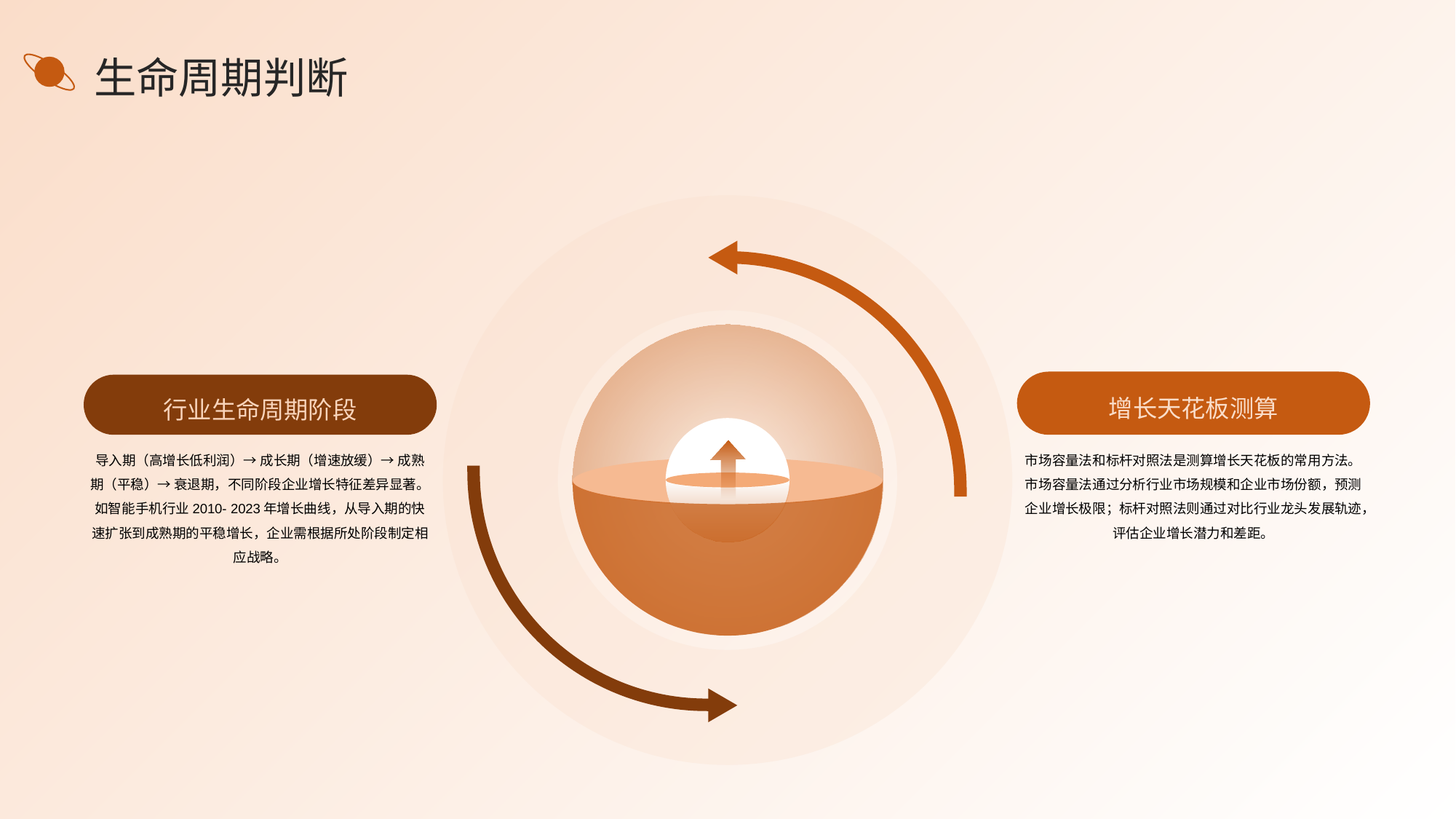

生命周期判断

增长天花板测算
行业生命周期阶段
导入期（高增长低利润）→ 成长期（增速放缓）→ 成熟期（平稳）→ 衰退期，不同阶段企业增长特征差异显著。如智能手机行业2010- 2023年增长曲线，从导入期的快速扩张到成熟期的平稳增长，企业需根据所处阶段制定相应战略。
市场容量法和标杆对照法是测算增长天花板的常用方法。市场容量法通过分析行业市场规模和企业市场份额，预测企业增长极限；标杆对照法则通过对比行业龙头发展轨迹，评估企业增长潜力和差距。